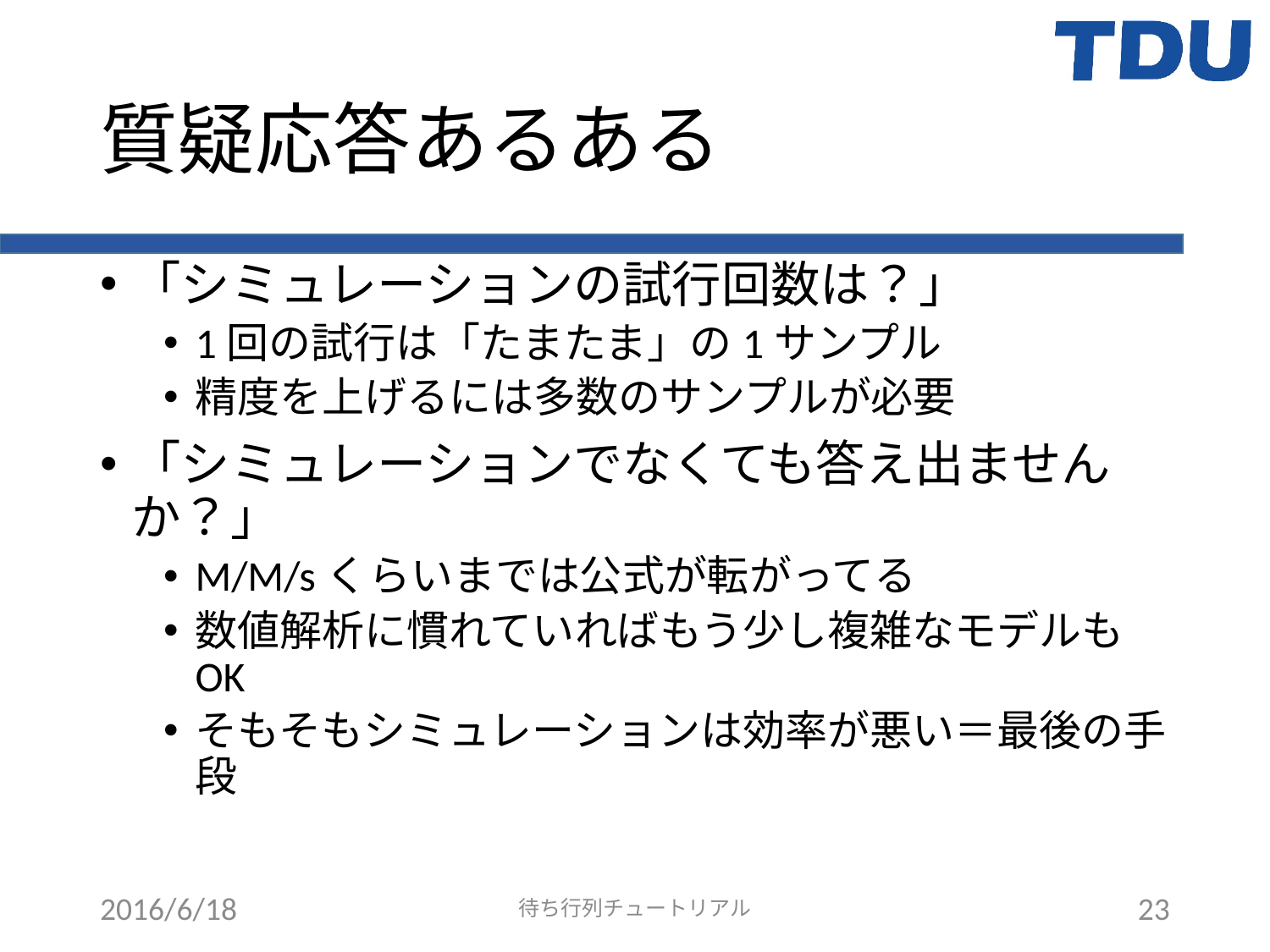

# 質疑応答あるある
「シミュレーションの試行回数は？」
1回の試行は「たまたま」の1サンプル
精度を上げるには多数のサンプルが必要
「シミュレーションでなくても答え出ませんか？」
M/M/sくらいまでは公式が転がってる
数値解析に慣れていればもう少し複雑なモデルもOK
そもそもシミュレーションは効率が悪い＝最後の手段
2016/6/18
待ち行列チュートリアル
23